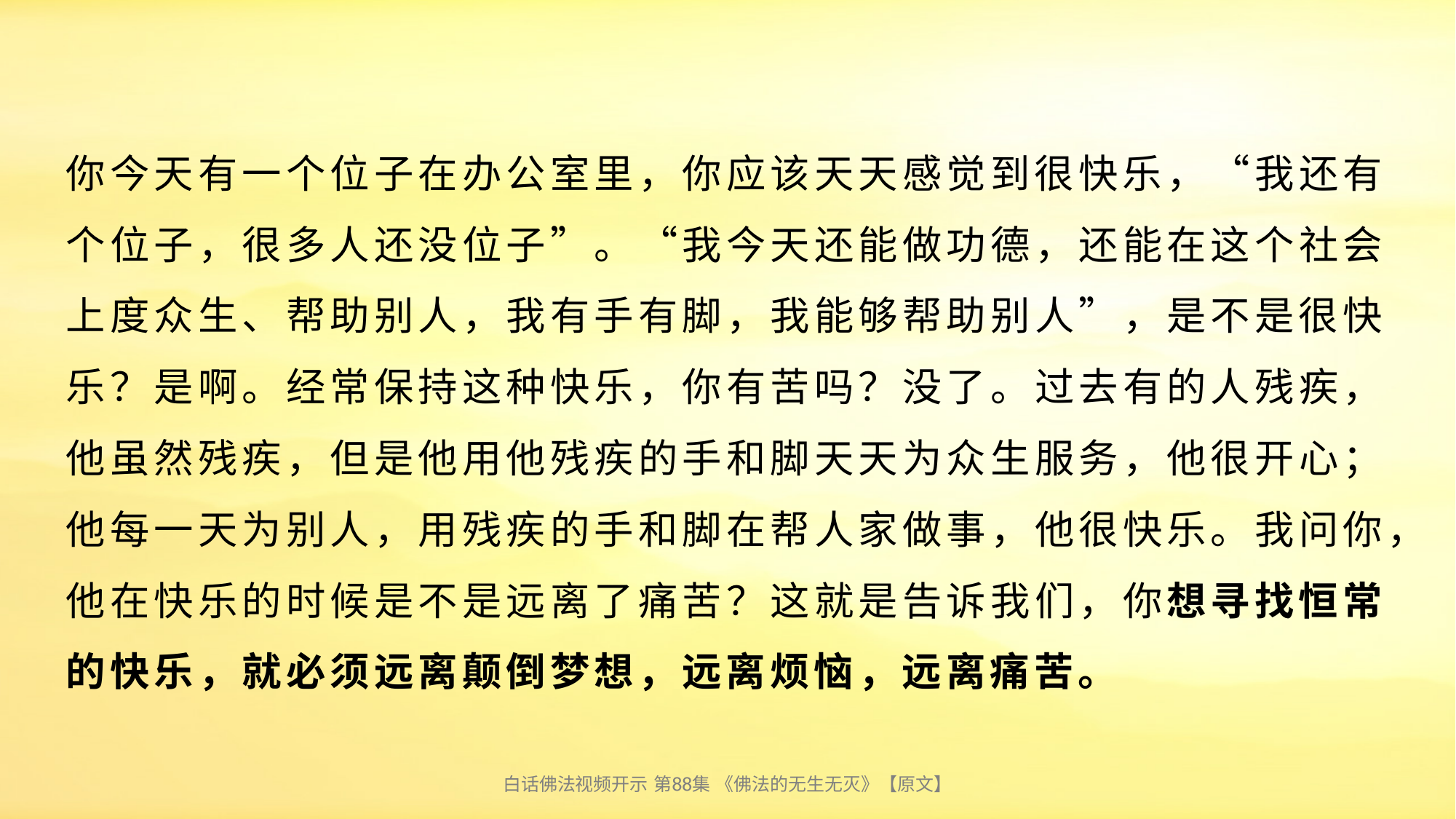

# 你今天有一个位子在办公室里，你应该天天感觉到很快乐，“我还有个位子，很多人还没位子”。“我今天还能做功德，还能在这个社会上度众生、帮助别人，我有手有脚，我能够帮助别人”，是不是很快乐？是啊。经常保持这种快乐，你有苦吗？没了。过去有的人残疾，他虽然残疾，但是他用他残疾的手和脚天天为众生服务，他很开心；他每一天为别人，用残疾的手和脚在帮人家做事，他很快乐。我问你，他在快乐的时候是不是远离了痛苦？这就是告诉我们，你想寻找恒常的快乐，就必须远离颠倒梦想，远离烦恼，远离痛苦。
白话佛法视频开示 第88集 《佛法的无生无灭》【原文】